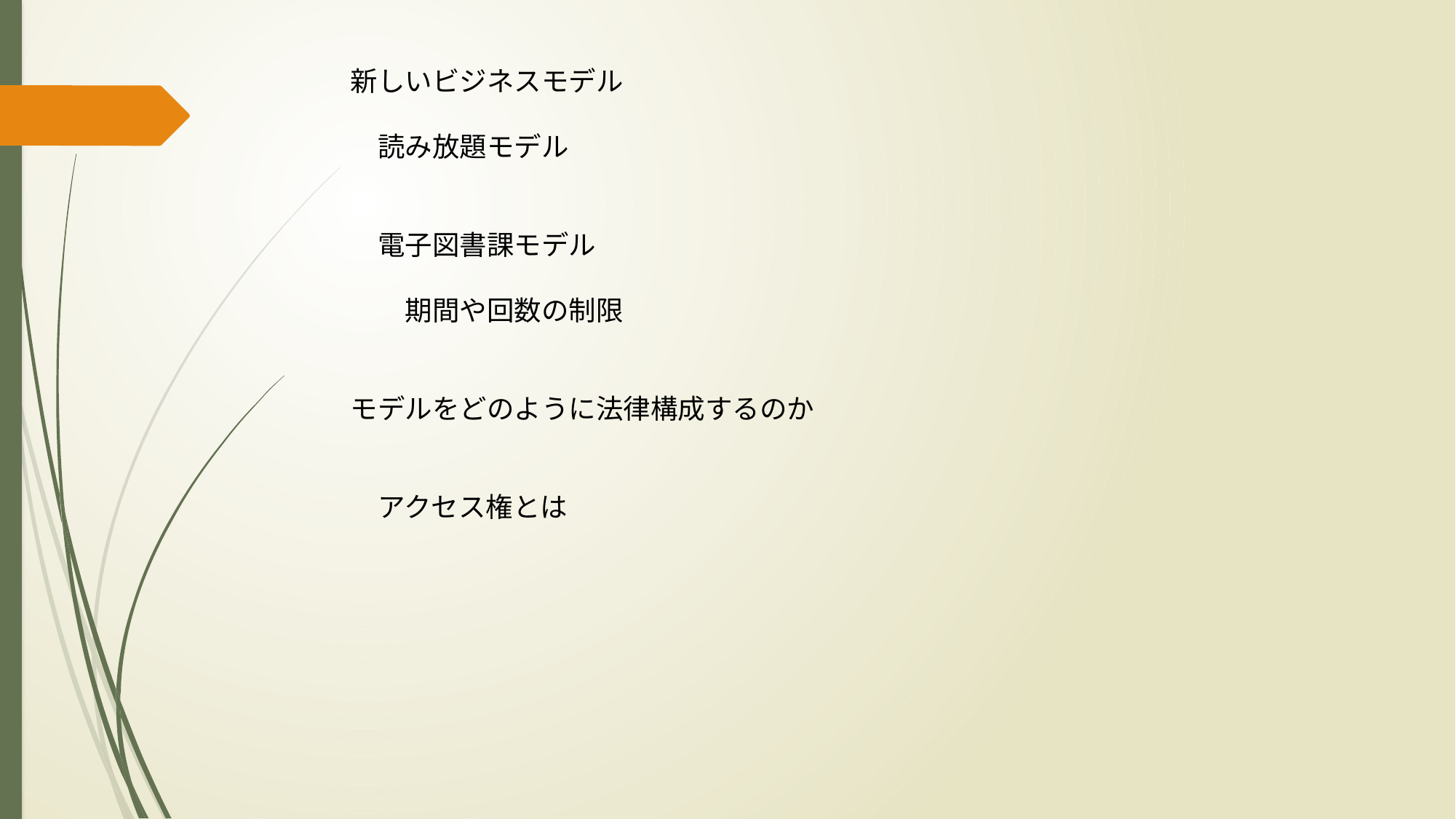

新しいビジネスモデル

　読み放題モデル

　電子図書課モデル

　　期間や回数の制限

モデルをどのように法律構成するのか

　アクセス権とは